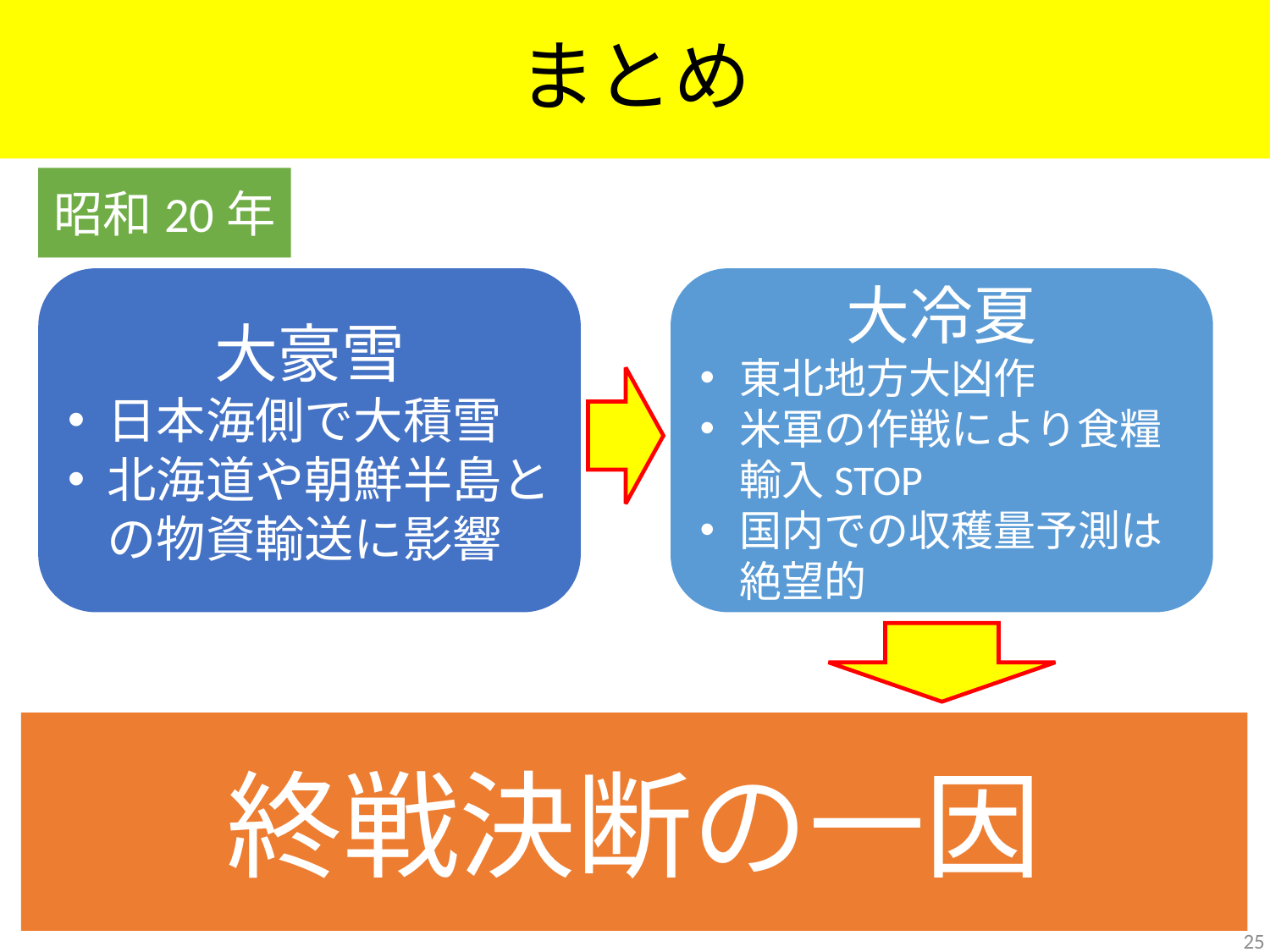

# まとめ
昭和20年
大豪雪
日本海側で大積雪
北海道や朝鮮半島との物資輸送に影響
大冷夏
東北地方大凶作
米軍の作戦により食糧輸入STOP
国内での収穫量予測は絶望的

終戦決断の一因
25